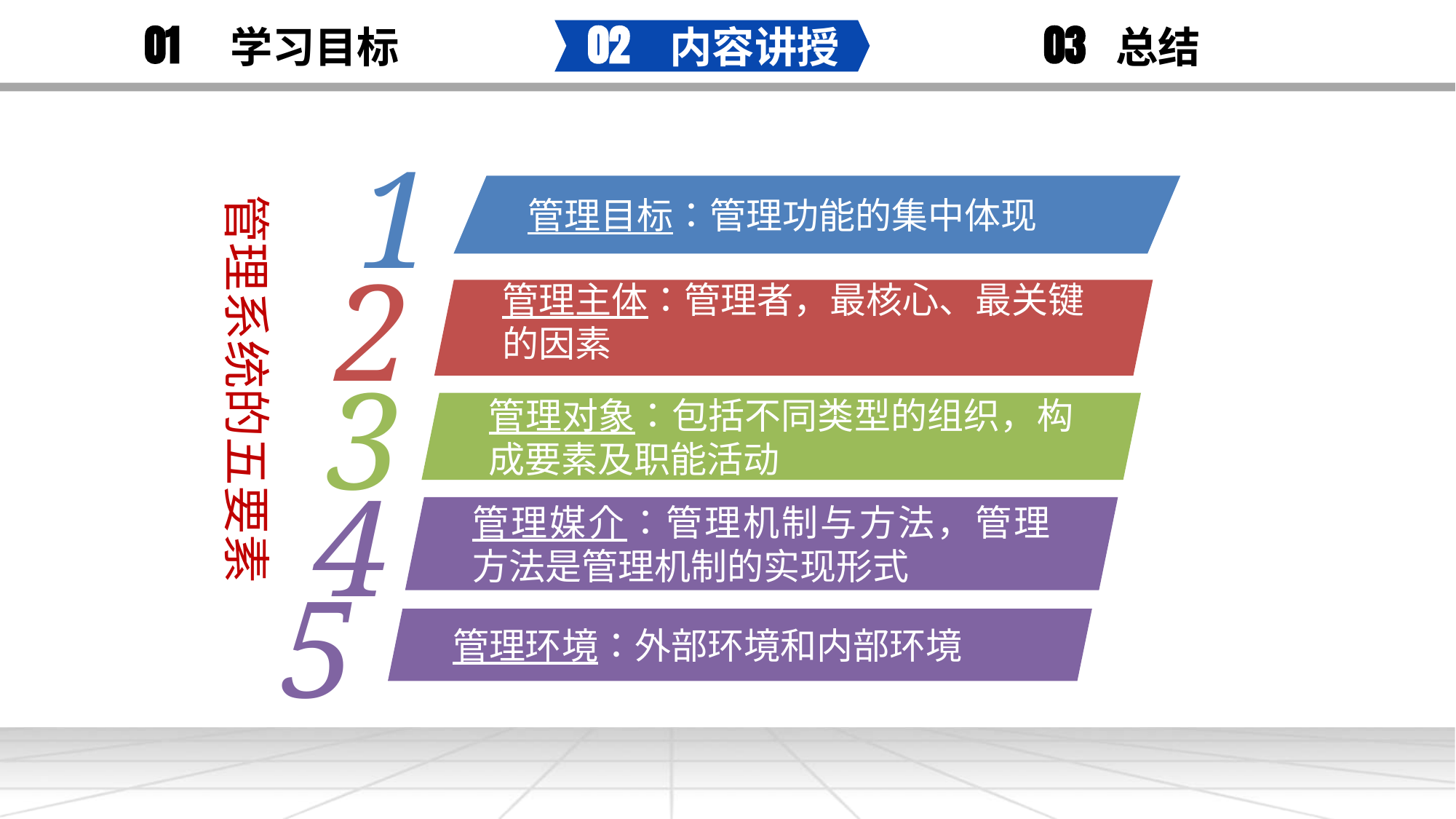

02   内容讲授
03  总结
01    学习目标

添加
标题
1
管理目标：管理功能的集中体现
1

2

管理主体：管理者，最核心、最关键的因素

2
3

管理对象：包括不同类型的组织，构成要素及职能活动
3
4
管理媒介：管理机制与方法，管理方法是管理机制的实现形式

管理环境：外部环境和内部环境
管理系统的五要素
5